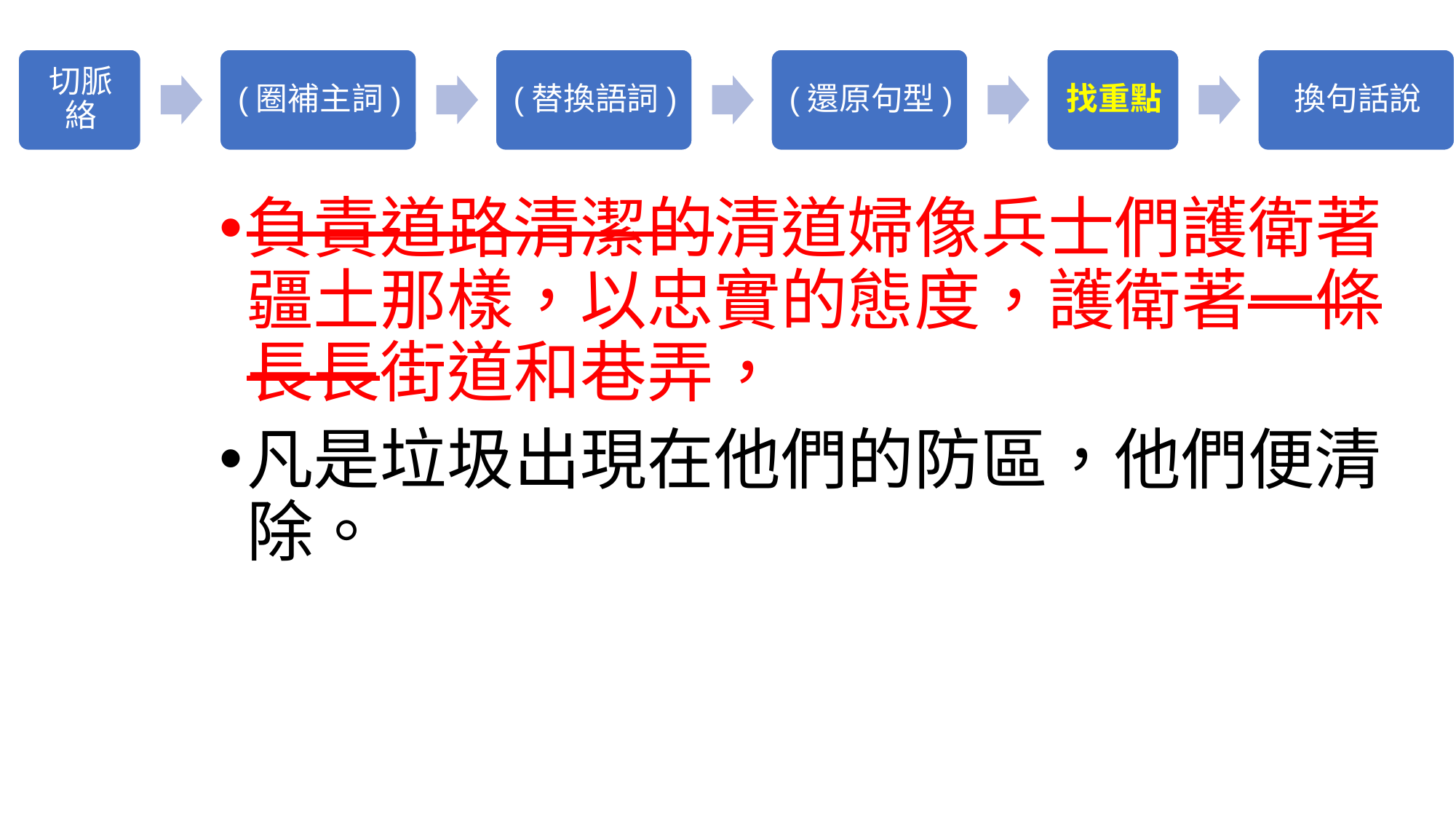

切脈絡

(圈補主詞)

(替換語詞)

(還原句型)

找重點

換句話說
負責道路清潔的清道婦像兵士們護衛著疆土那樣，以忠實的態度，護衛著一條長長街道和巷弄，
凡是垃圾出現在他們的防區，他們便清除。